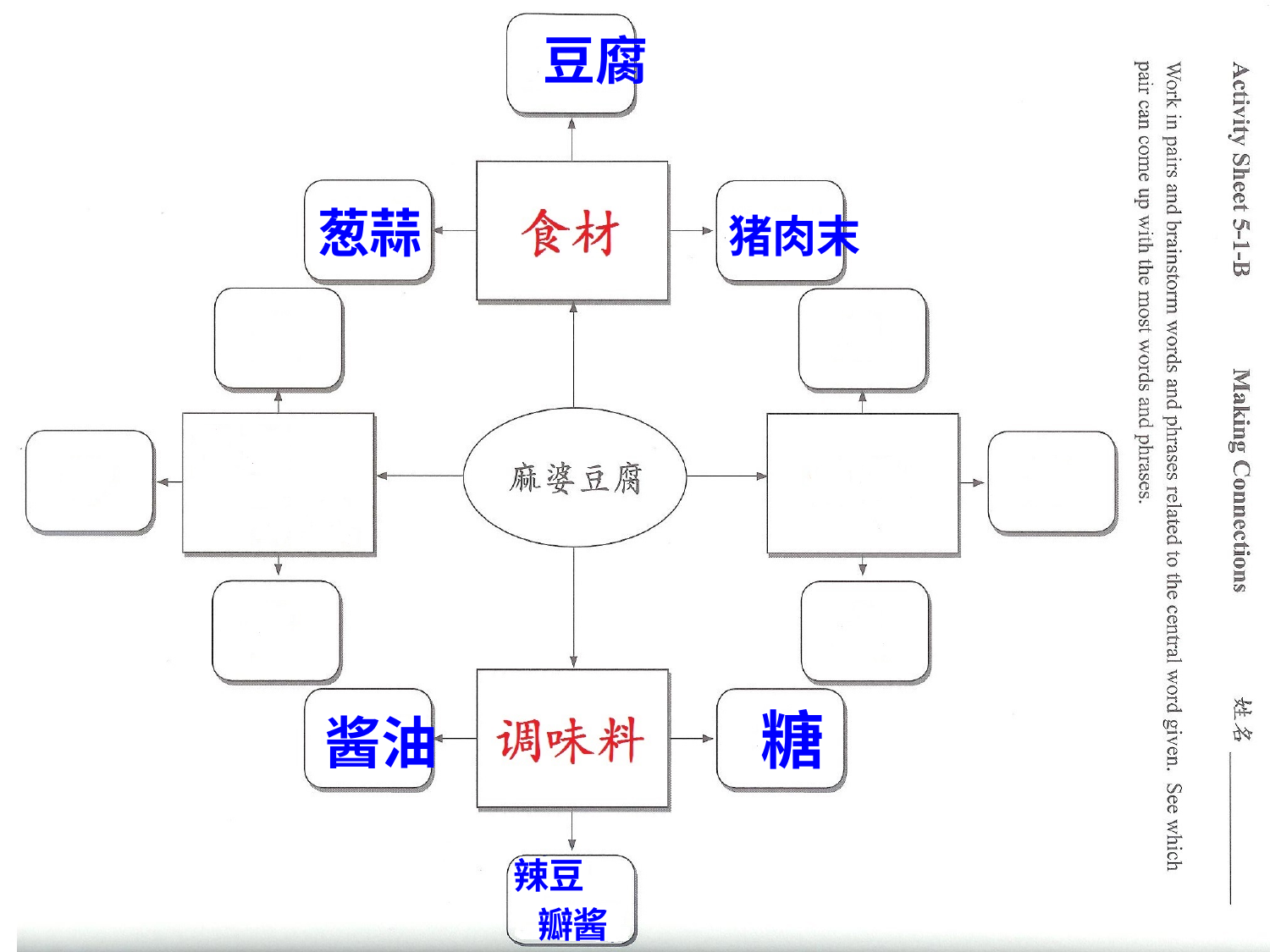

# 豆腐 葱蒜                   猪肉末

               酱油                         糖
              辣豆
                 瓣酱